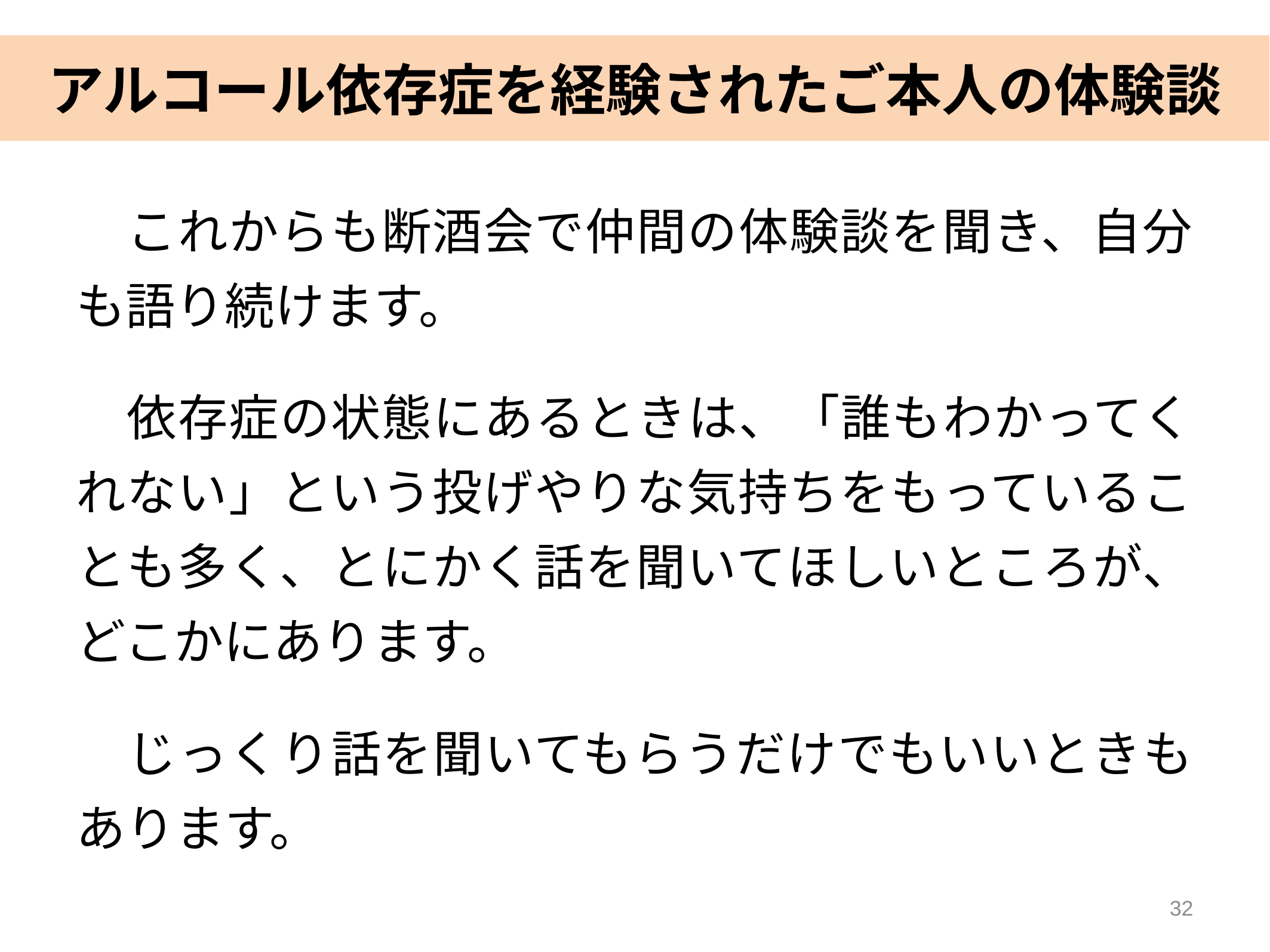

アルコール依存症を経験されたご本人の体験談
　これからも断酒会で仲間の体験談を聞き、自分も語り続けます。

　依存症の状態にあるときは、「誰もわかってくれない」という投げやりな気持ちをもっていることも多く、とにかく話を聞いてほしいところが、どこかにあります。

　じっくり話を聞いてもらうだけでもいいときもあります。
32